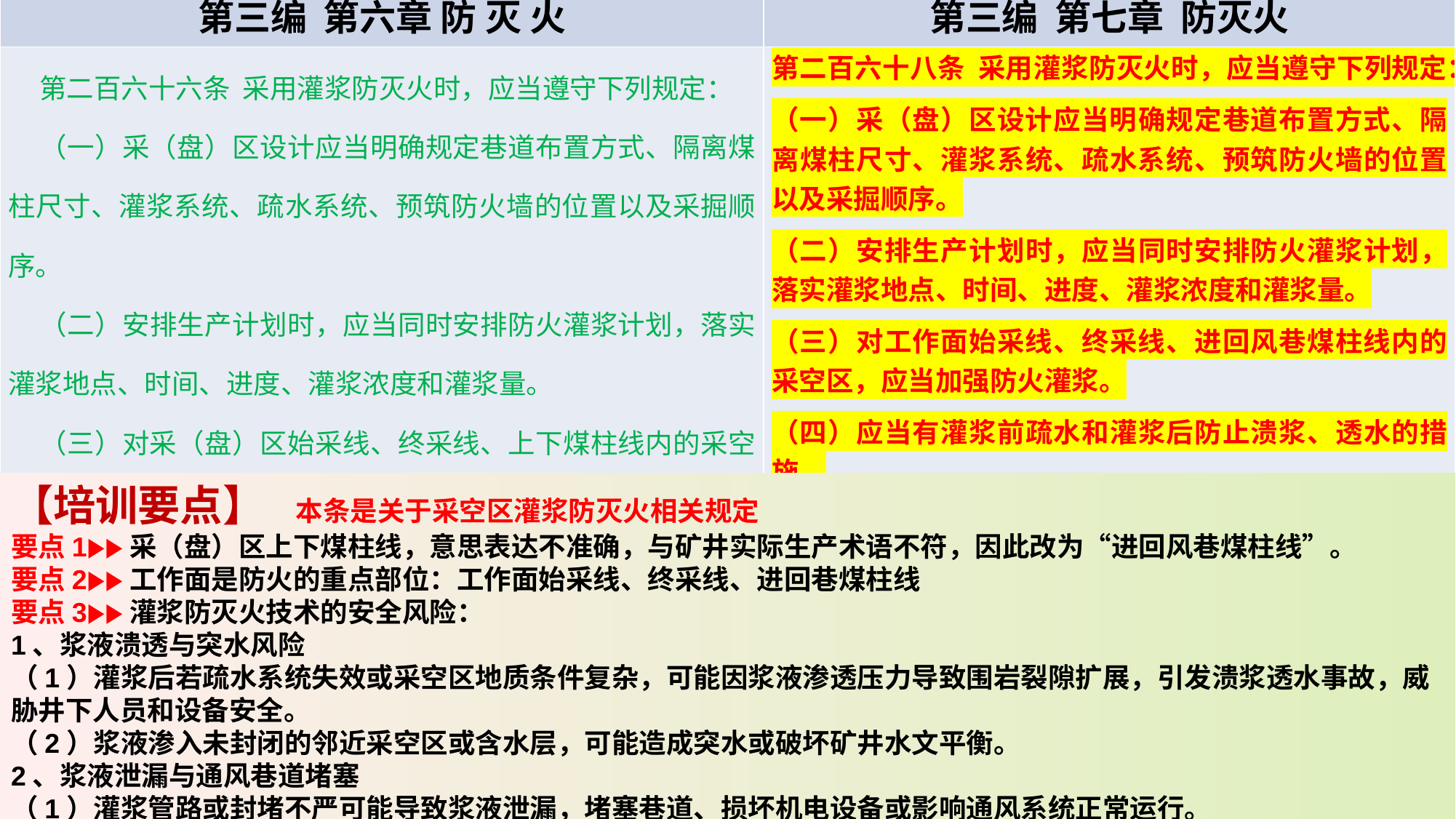

| 《煤矿安全规程》（2022版） | 《煤矿安全规程》（2025版） |
| --- | --- |
| 第三编 第六章 防 灭 火 | 第三编 第七章 防灭火 |
| 第二百六十六条 采用灌浆防灭火时，应当遵守下列规定： （一）采（盘）区设计应当明确规定巷道布置方式、隔离煤柱尺寸、灌浆系统、疏水系统、预筑防火墙的位置以及采掘顺序。 （二）安排生产计划时，应当同时安排防火灌浆计划，落实灌浆地点、时间、进度、灌浆浓度和灌浆量。 （三）对采（盘）区始采线、终采线、上下煤柱线内的采空区，应当加强防火灌浆。 （四）应当有灌浆前疏水和灌浆后防止溃浆、透水的措施。 | 第二百六十八条 采用灌浆防灭火时，应当遵守下列规定： （一）采（盘）区设计应当明确规定巷道布置方式、隔离煤柱尺寸、灌浆系统、疏水系统、预筑防火墙的位置以及采掘顺序。 （二）安排生产计划时，应当同时安排防火灌浆计划，落实灌浆地点、时间、进度、灌浆浓度和灌浆量。 （三）对工作面始采线、终采线、进回风巷煤柱线内的采空区，应当加强防火灌浆。 （四）应当有灌浆前疏水和灌浆后防止溃浆、透水的措施。 |
【培训要点】    本条是关于采空区灌浆防灭火相关规定
要点1▶▶采（盘）区上下煤柱线，意思表达不准确，与矿井实际生产术语不符，因此改为“进回风巷煤柱线”。
要点2▶▶工作面是防火的重点部位：工作面始采线、终采线、进回巷煤柱线
要点3▶▶灌浆防灭火技术的安全风险：
1、‌浆液溃透与突水风险‌
（1）灌浆后若疏水系统失效或采空区地质条件复杂，可能因浆液渗透压力导致围岩裂隙扩展，引发‌溃浆透水事故‌，威胁井下人员和设备安全‌。
（2）浆液渗入未封闭的邻近采空区或含水层，可能造成突水或破坏矿井水文平衡‌。
2、‌浆液泄漏与通风巷道堵塞‌
（1）灌浆管路或封堵不严可能导致浆液泄漏，堵塞巷道、损坏机电设备或影响通风系统正常运行。
（2）浆液凝固后可能挤压通风空间，导致局部通风阻力增大，形成瓦斯积聚隐患‌。